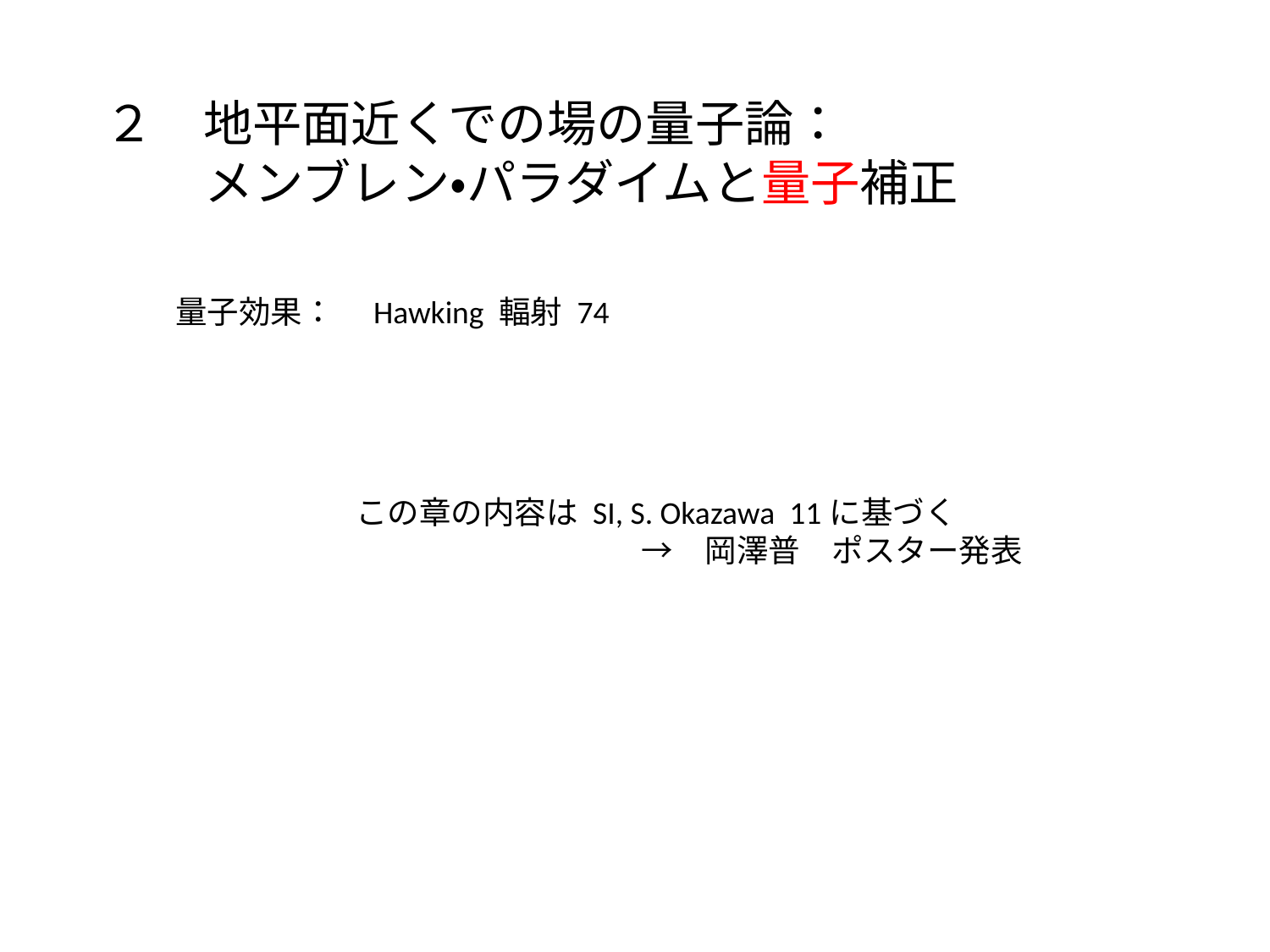

２　地平面近くでの場の量子論：
        メンブレン・パラダイムと量子補正
量子効果：　Hawking 輻射 74
この章の内容は SI, S. Okazawa  11に基づく
　　　　　　　　　→　岡澤普　ポスター発表